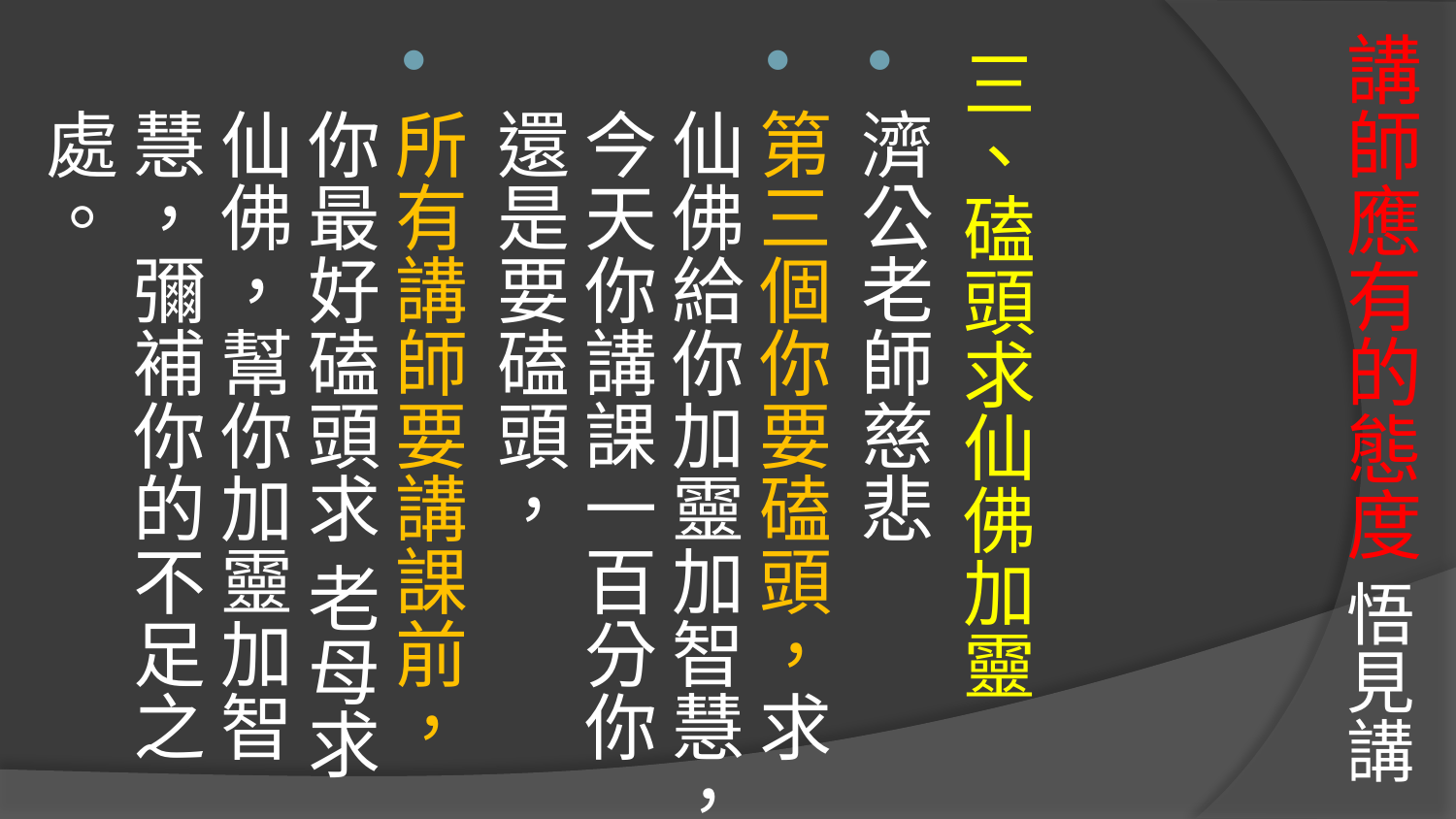

# 講師應有的態度 悟見講
三、磕頭求仙佛加靈
濟公老師慈悲
第三個你要磕頭，求仙佛給你加靈加智慧，今天你講課一百分你還是要磕頭，
所有講師要講課前，你最好磕頭求 老母求仙佛，幫你加靈加智慧，彌補你的不足之處。